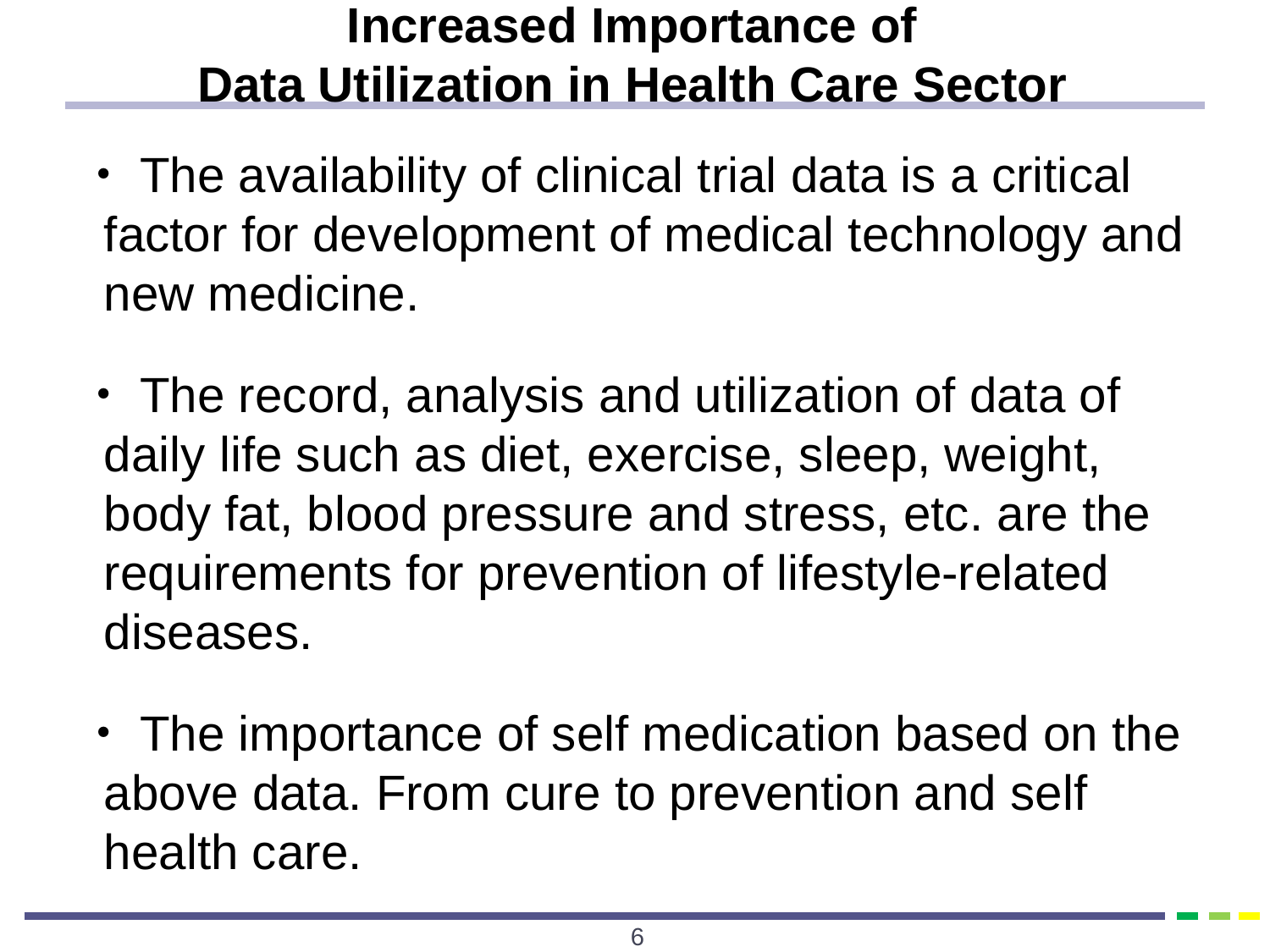

# Increased Importance of Data Utilization in Health Care Sector
・The availability of clinical trial data is a critical factor for development of medical technology and new medicine.

・The record, analysis and utilization of data of daily life such as diet, exercise, sleep, weight, body fat, blood pressure and stress, etc. are the requirements for prevention of lifestyle-related diseases.

・The importance of self medication based on the above data. From cure to prevention and self health care.
6